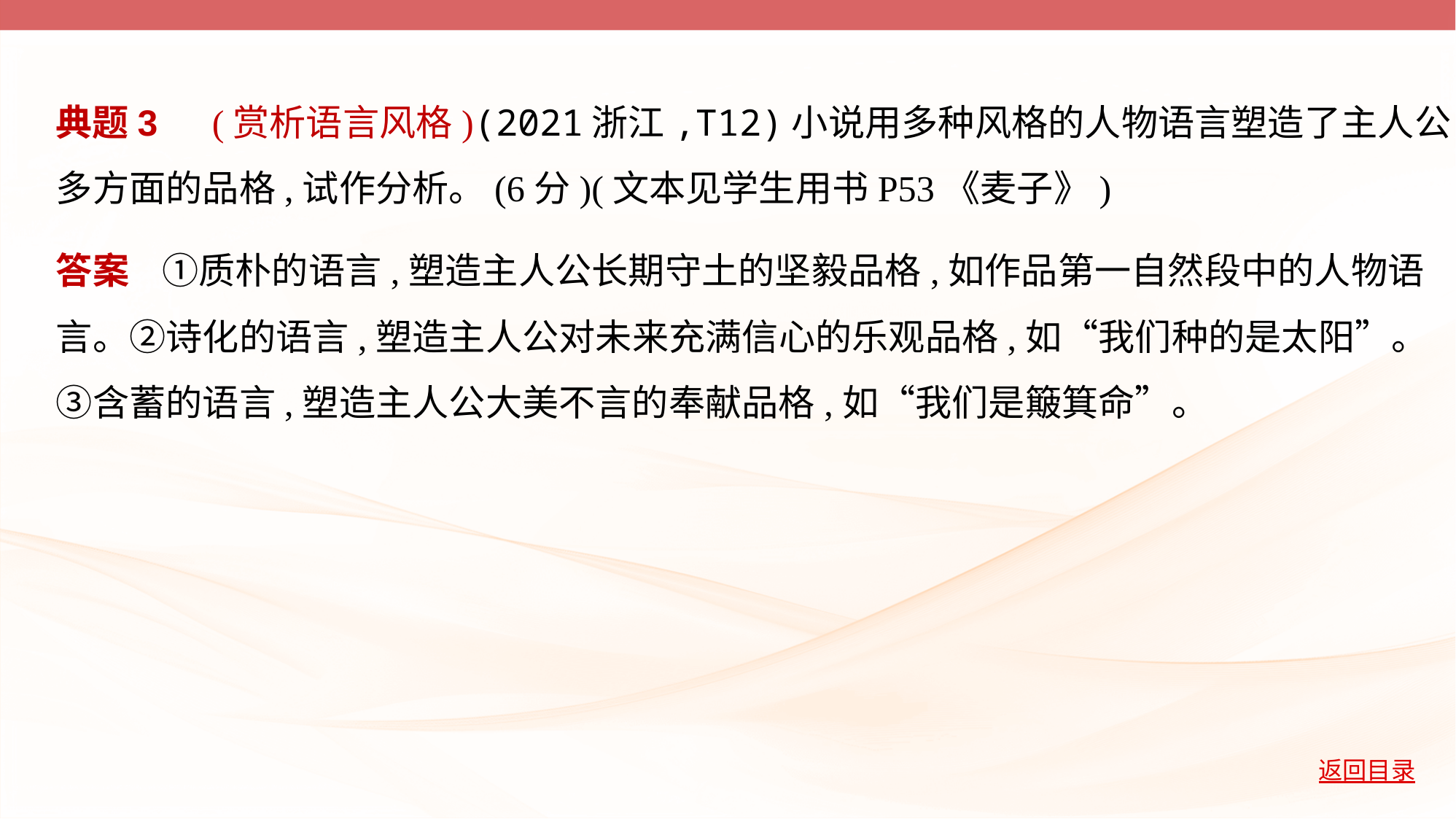

典题3　(赏析语言风格)(2021浙江,T12)小说用多种风格的人物语言塑造了主人公
多方面的品格,试作分析。(6分)(文本见学生用书P53《麦子》)
答案    ①质朴的语言,塑造主人公长期守土的坚毅品格,如作品第一自然段中的人物语
言。②诗化的语言,塑造主人公对未来充满信心的乐观品格,如“我们种的是太阳”。
③含蓄的语言,塑造主人公大美不言的奉献品格,如“我们是簸箕命”。